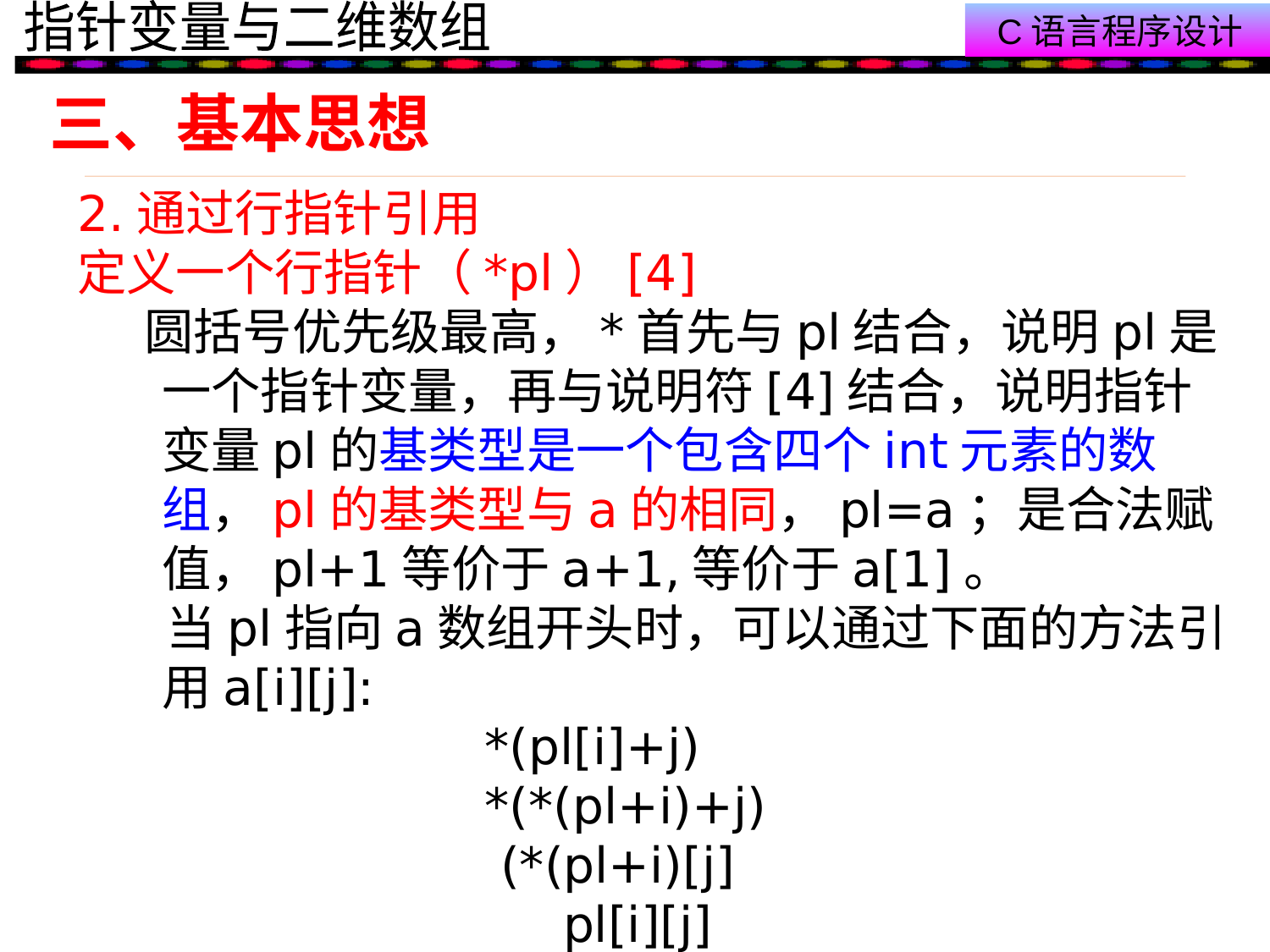

# 三、基本思想
2.通过行指针引用
定义一个行指针（*pl）[4]
     圆括号优先级最高，*首先与pl结合，说明pl是一个指针变量，再与说明符[4]结合，说明指针变量pl的基类型是一个包含四个int元素的数组，pl的基类型与a的相同，pl=a；是合法赋值，pl+1等价于a+1,等价于a[1]。
       当pl指向a数组开头时，可以通过下面的方法引用a[i][j]:
                          *(pl[i]+j)
                          *(*(pl+i)+j)
                           (*(pl+i)[j]
                               pl[i][j]